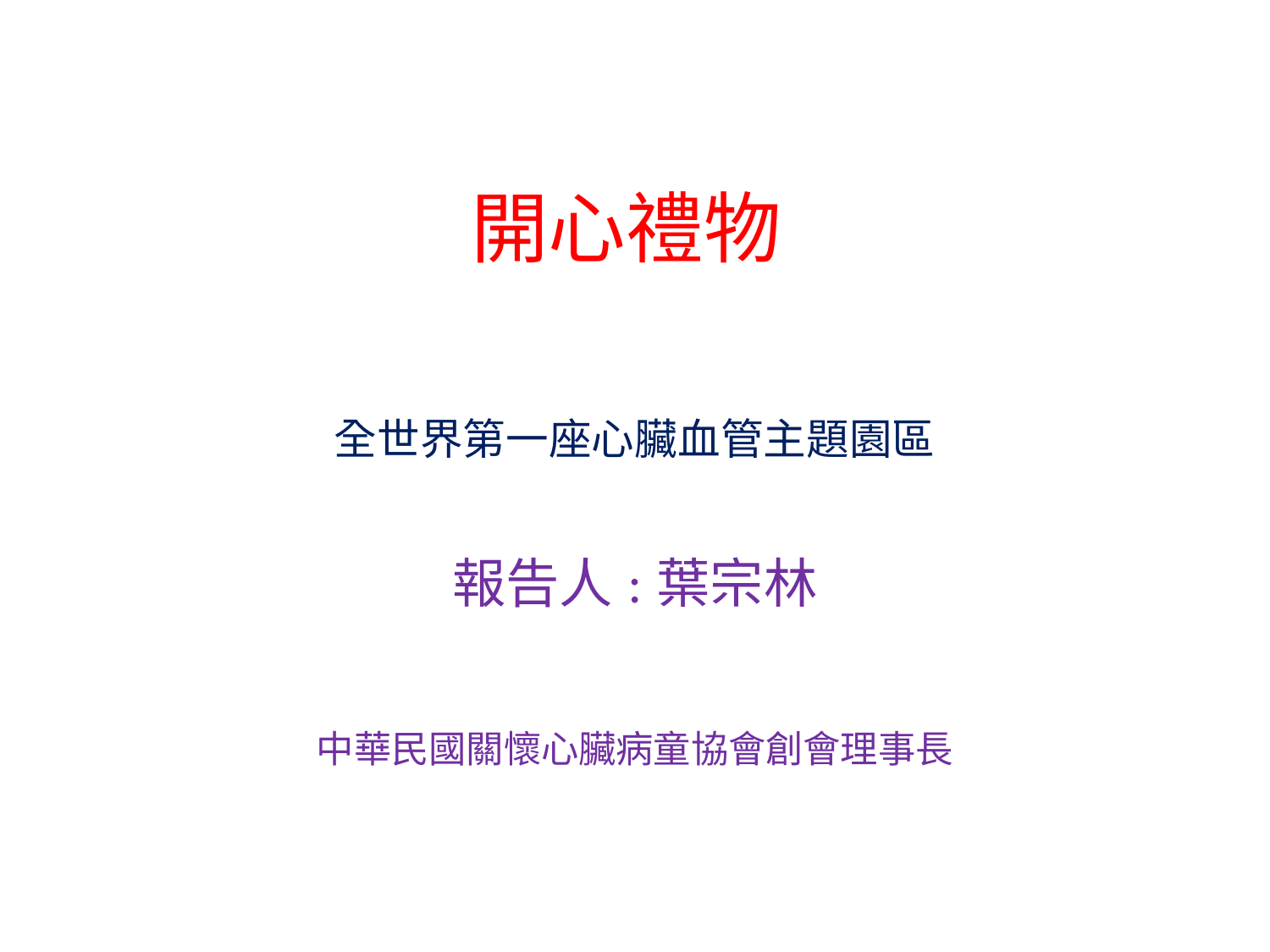

# 開心禮物

全世界第一座心臟血管主題園區

報告人 : 葉宗林

中華民國關懷心臟病童協會創會理事長